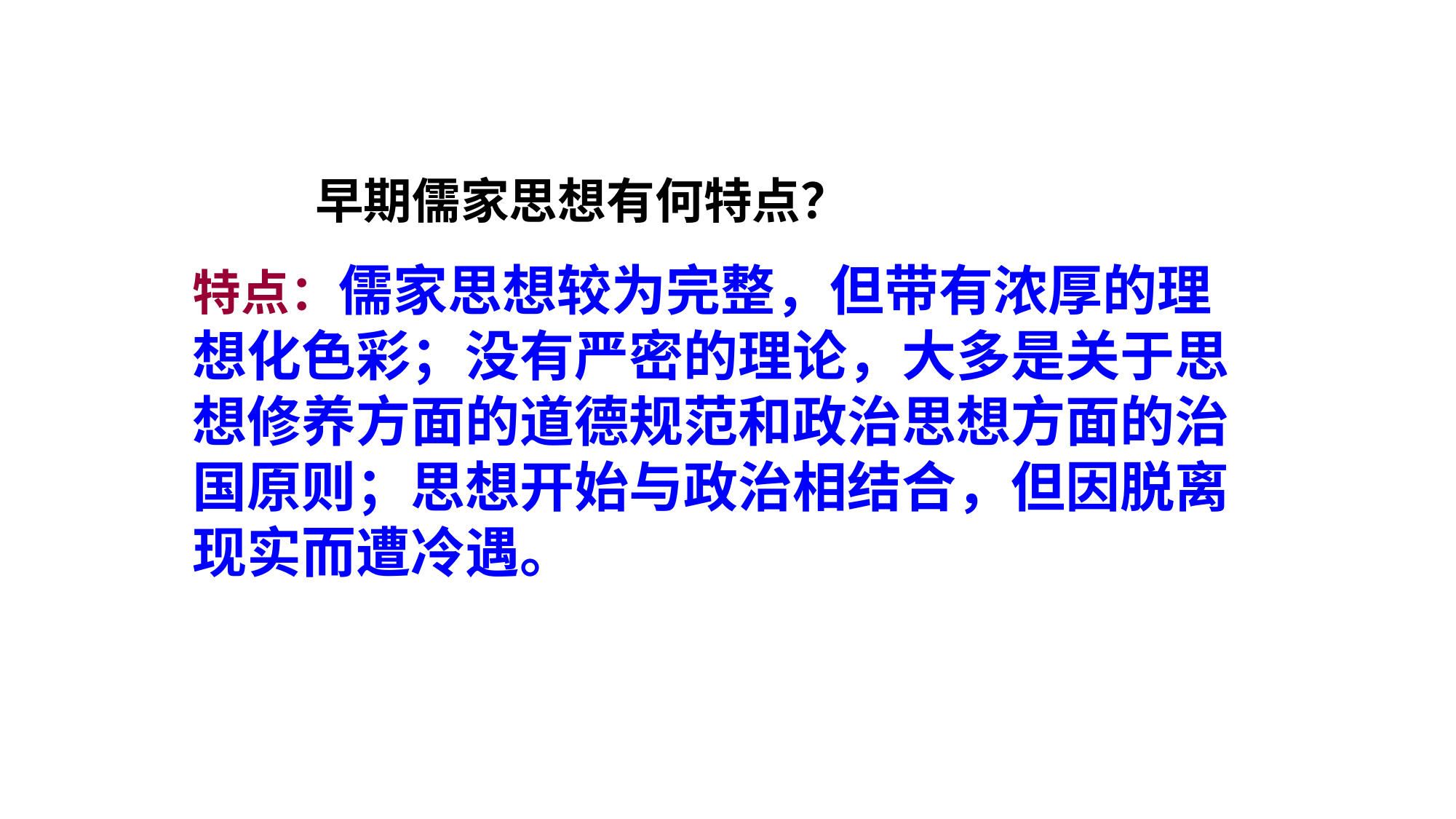

早期儒家思想有何特点？
特点：儒家思想较为完整，但带有浓厚的理想化色彩；没有严密的理论，大多是关于思想修养方面的道德规范和政治思想方面的治国原则；思想开始与政治相结合，但因脱离现实而遭冷遇。